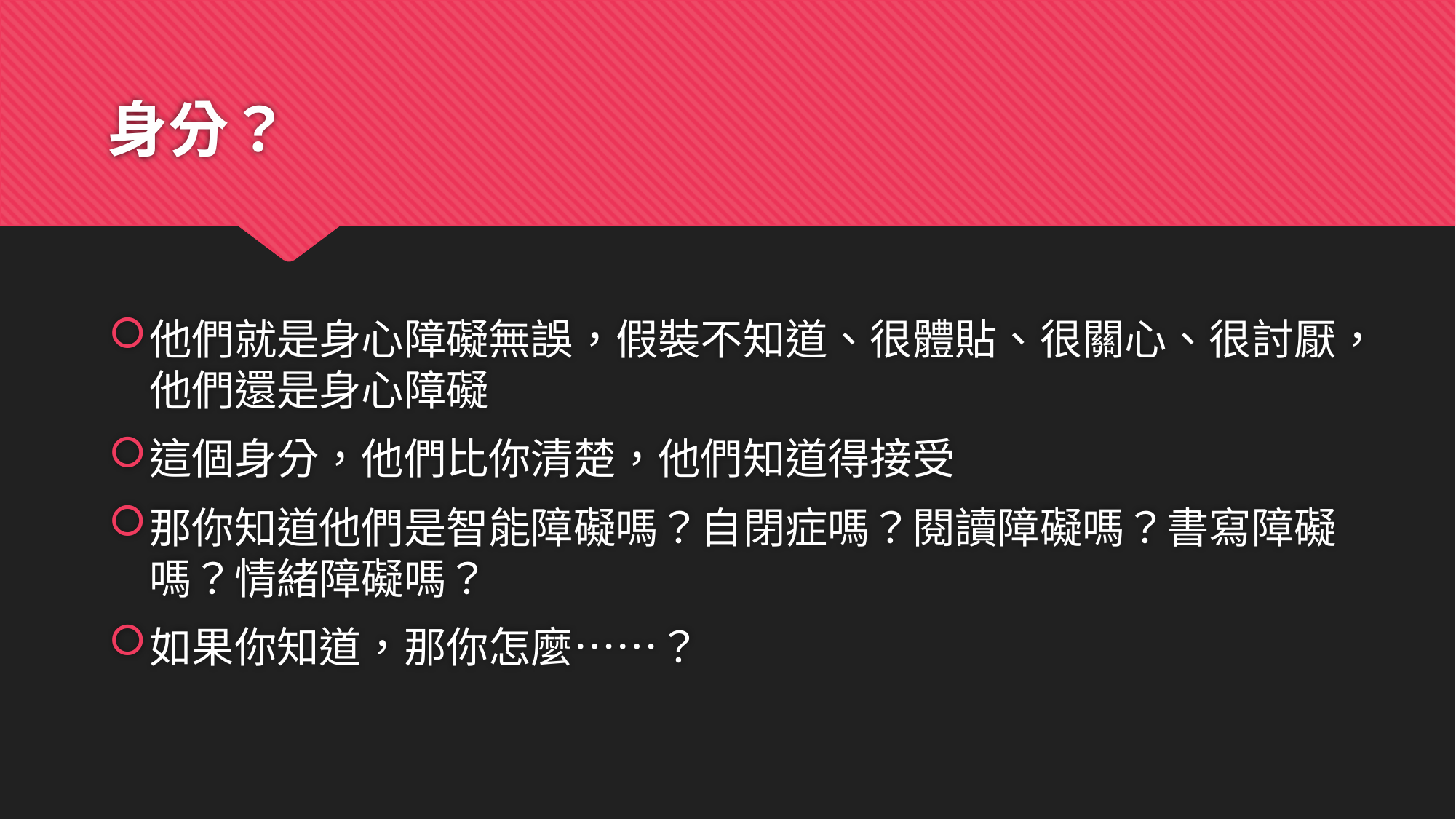

# 身分？
他們就是身心障礙無誤，假裝不知道、很體貼、很關心、很討厭，他們還是身心障礙
這個身分，他們比你清楚，他們知道得接受
那你知道他們是智能障礙嗎？自閉症嗎？閱讀障礙嗎？書寫障礙嗎？情緒障礙嗎？
如果你知道，那你怎麼……？